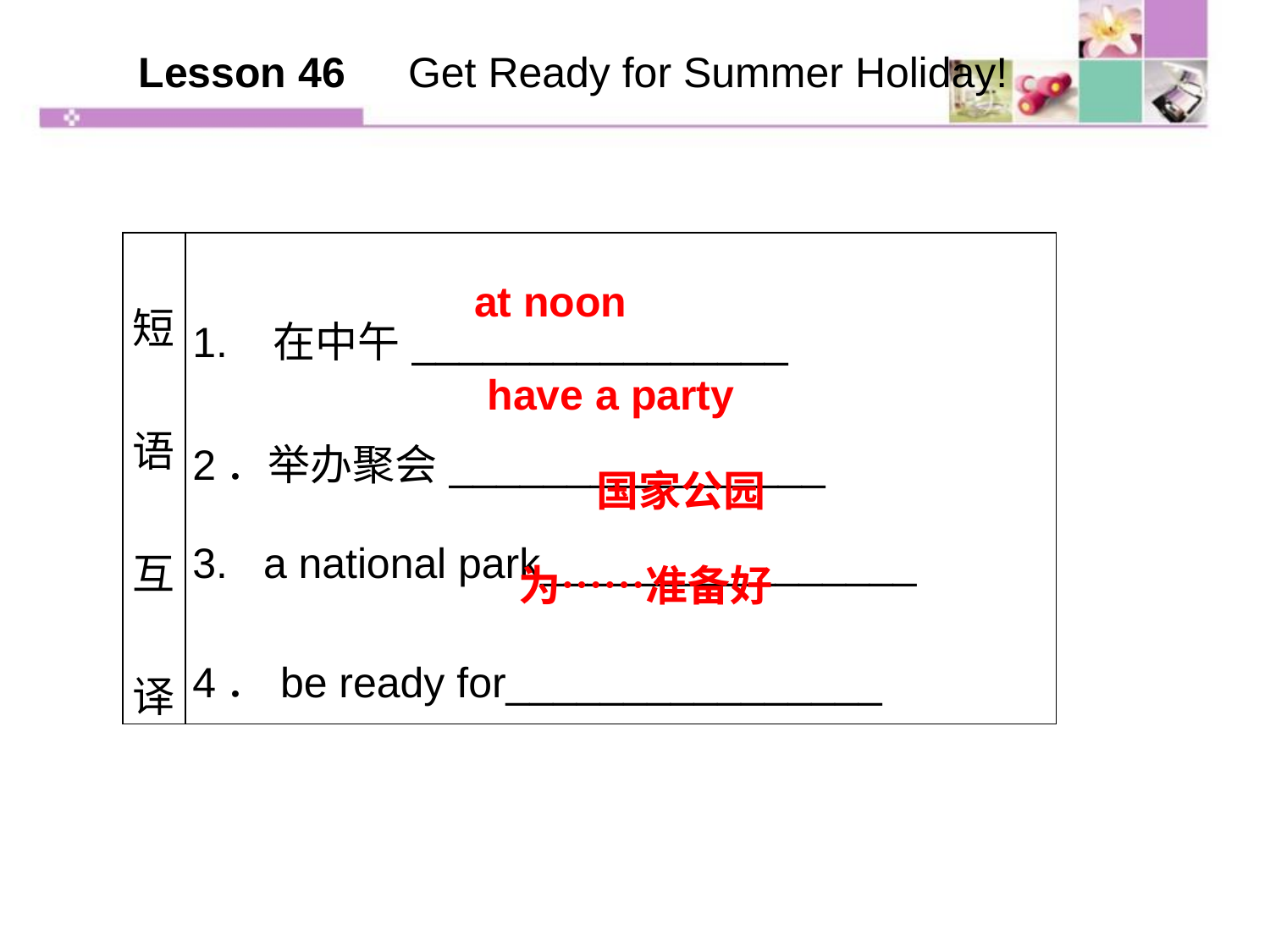

Lesson 46　Get Ready for Summer Holiday!
| 短语 互译 | 1. 在中午\_\_\_\_\_\_\_\_\_\_\_\_\_\_\_\_ 2．举办聚会\_\_\_\_\_\_\_\_\_\_\_\_\_\_\_\_ 3. a national park\_\_\_\_\_\_\_\_\_\_\_\_\_\_\_\_ 4．be ready for\_\_\_\_\_\_\_\_\_\_\_\_\_\_\_\_ |
| --- | --- |
at noon
have a party
国家公园
为……准备好